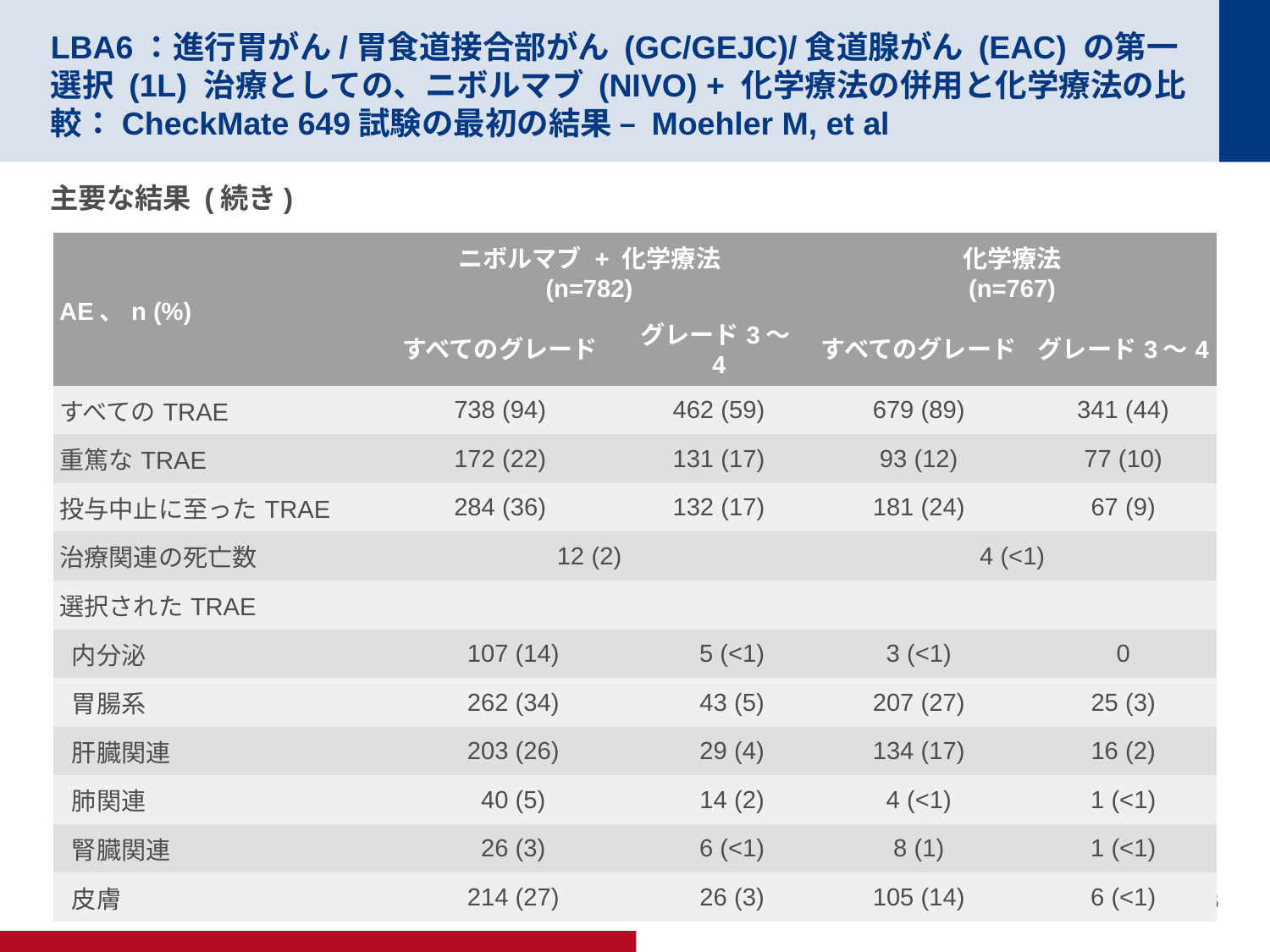

# LBA6：進行胃がん/胃食道接合部がん (GC/GEJC)/食道腺がん (EAC) の第一選択 (1L) 治療としての、ニボルマブ (NIVO) + 化学療法の併用と化学療法の比較：CheckMate 649試験の最初の結果 – Moehler M, et al
主要な結果 (続き)
| AE、n (%) | ニボルマブ + 化学療法 (n=782) |  |  | 化学療法 (n=767) |  |
| --- | --- | --- | --- | --- | --- |
|  | すべてのグレード | グレード3～4 |  | すべてのグレード | グレード3～4 |
| すべてのTRAE | 738 (94) | 462 (59) |  | 679 (89) | 341 (44) |
| 重篤なTRAE | 172 (22) | 131 (17) |  | 93 (12) | 77 (10) |
| 投与中止に至ったTRAE | 284 (36) | 132 (17) |  | 181 (24) | 67 (9) |
| 治療関連の死亡数 | 12 (2) |  |  | 4 (<1) |  |
| 選択されたTRAE |  |  |  |  |  |
| 内分泌 | 107 (14) |  | 5 (<1) | 3 (<1) | 0 |
| 胃腸系 | 262 (34) |  | 43 (5) | 207 (27) | 25 (3) |
| 肝臓関連 | 203 (26) |  | 29 (4) | 134 (17) | 16 (2) |
| 肺関連 | 40 (5) |  | 14 (2) | 4 (<1) | 1 (<1) |
| 腎臓関連 | 26 (3) |  | 6 (<1) | 8 (1) | 1 (<1) |
| 皮膚 | 214 (27) |  | 26 (3) | 105 (14) | 6 (<1) |
Moehler M, et al.Ann Oncol 2020;31(補遺):要旨 LBA6